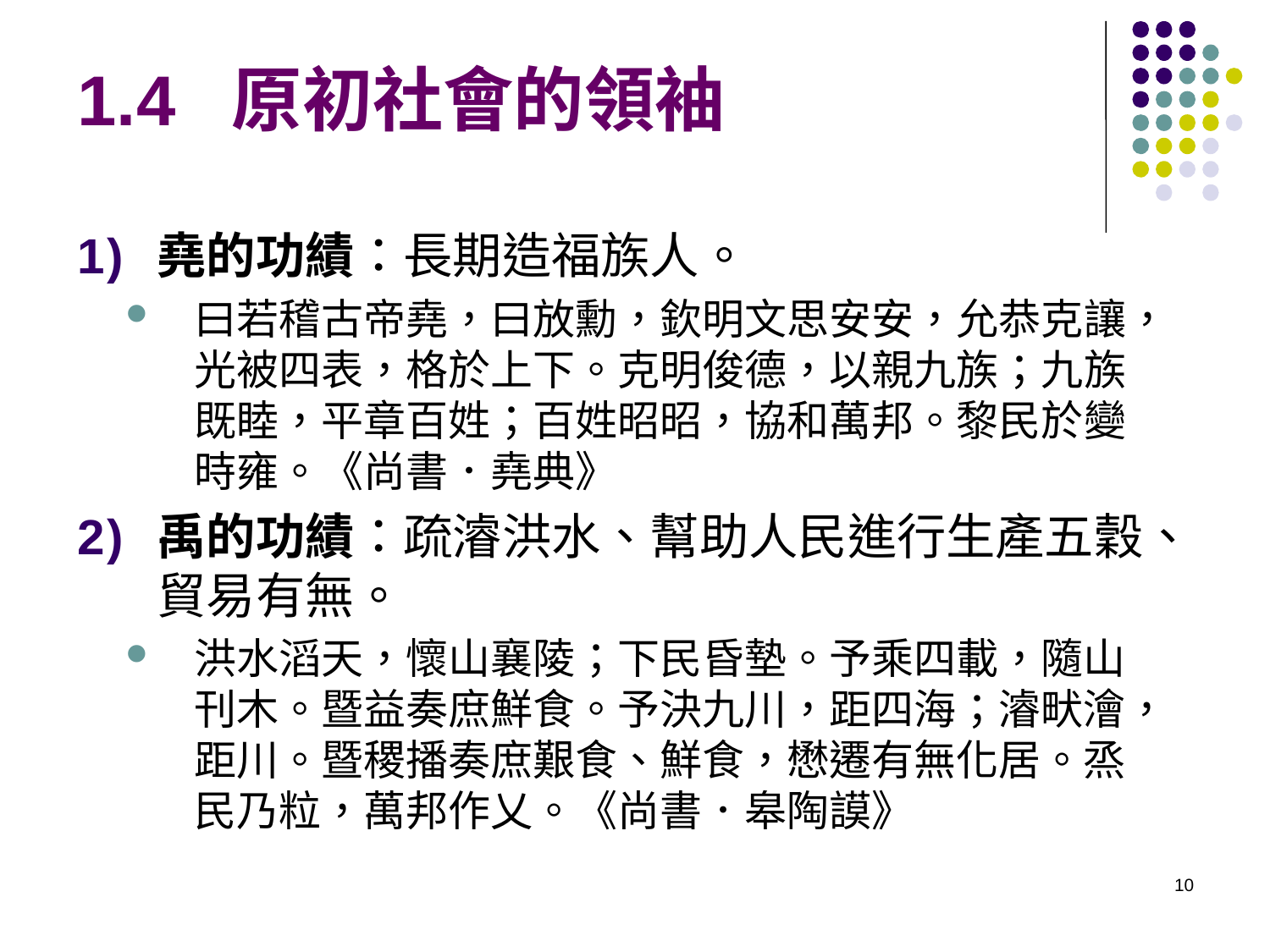

# 1.4  原初社會的領袖
堯的功績：長期造福族人。
曰若稽古帝堯，曰放勳，欽明文思安安，允恭克讓，光被四表，格於上下。克明俊德，以親九族；九族既睦，平章百姓；百姓昭昭，協和萬邦。黎民於變時雍。《尚書．堯典》
禹的功績：疏濬洪水、幫助人民進行生產五穀、貿易有無。
洪水滔天，懷山襄陵；下民昏墊。予乘四載，隨山刊木。暨益奏庶鮮食。予決九川，距四海；濬畎澮，距川。暨稷播奏庶艱食、鮮食，懋遷有無化居。烝民乃粒，萬邦作乂。《尚書．皋陶謨》
10